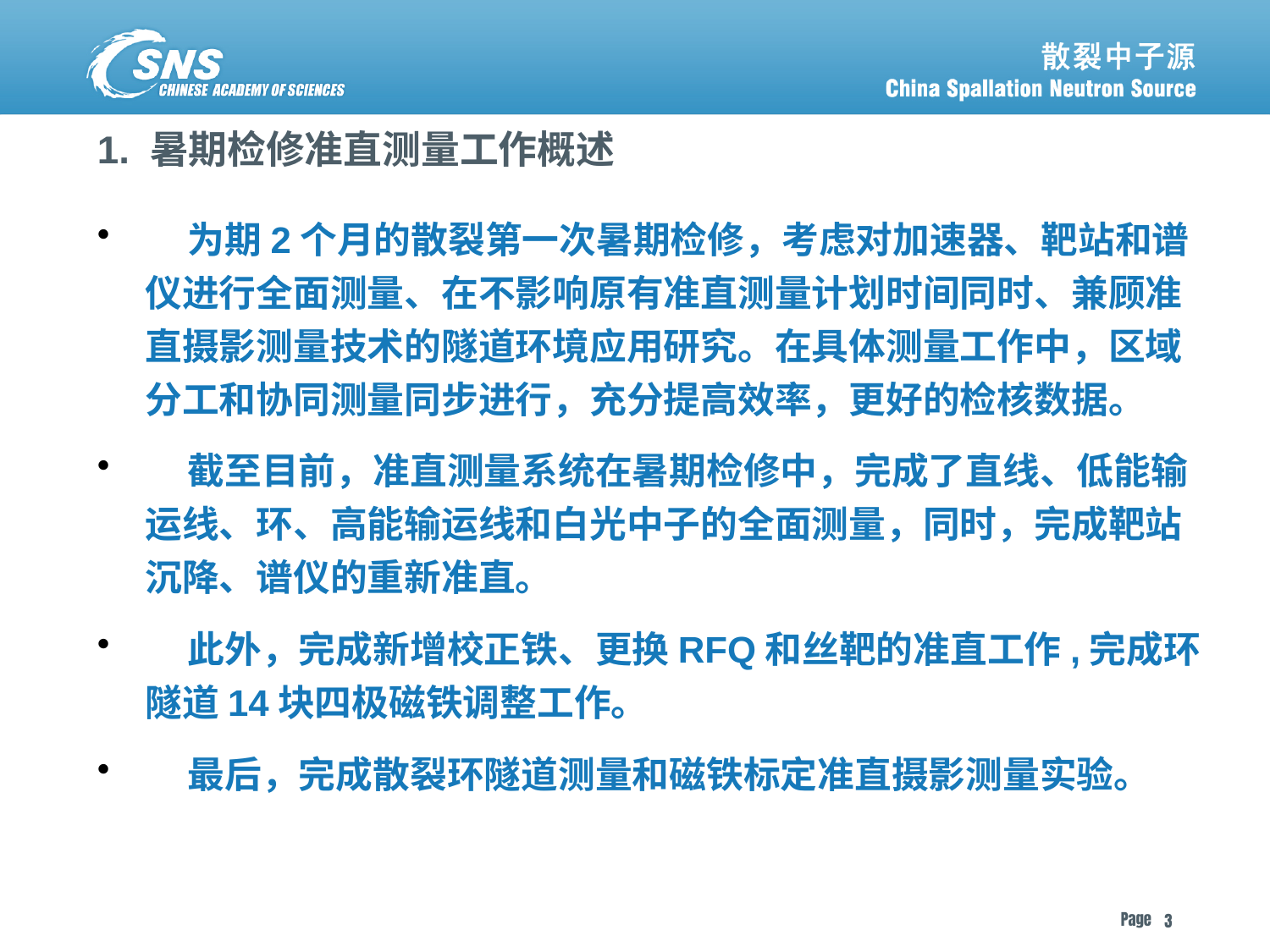

# 1. 暑期检修准直测量工作概述
    为期2个月的散裂第一次暑期检修，考虑对加速器、靶站和谱仪进行全面测量、在不影响原有准直测量计划时间同时、兼顾准直摄影测量技术的隧道环境应用研究。在具体测量工作中，区域分工和协同测量同步进行，充分提高效率，更好的检核数据。
    截至目前，准直测量系统在暑期检修中，完成了直线、低能输运线、环、高能输运线和白光中子的全面测量，同时，完成靶站沉降、谱仪的重新准直。
    此外，完成新增校正铁、更换RFQ和丝靶的准直工作,完成环隧道14块四极磁铁调整工作。
    最后，完成散裂环隧道测量和磁铁标定准直摄影测量实验。
3